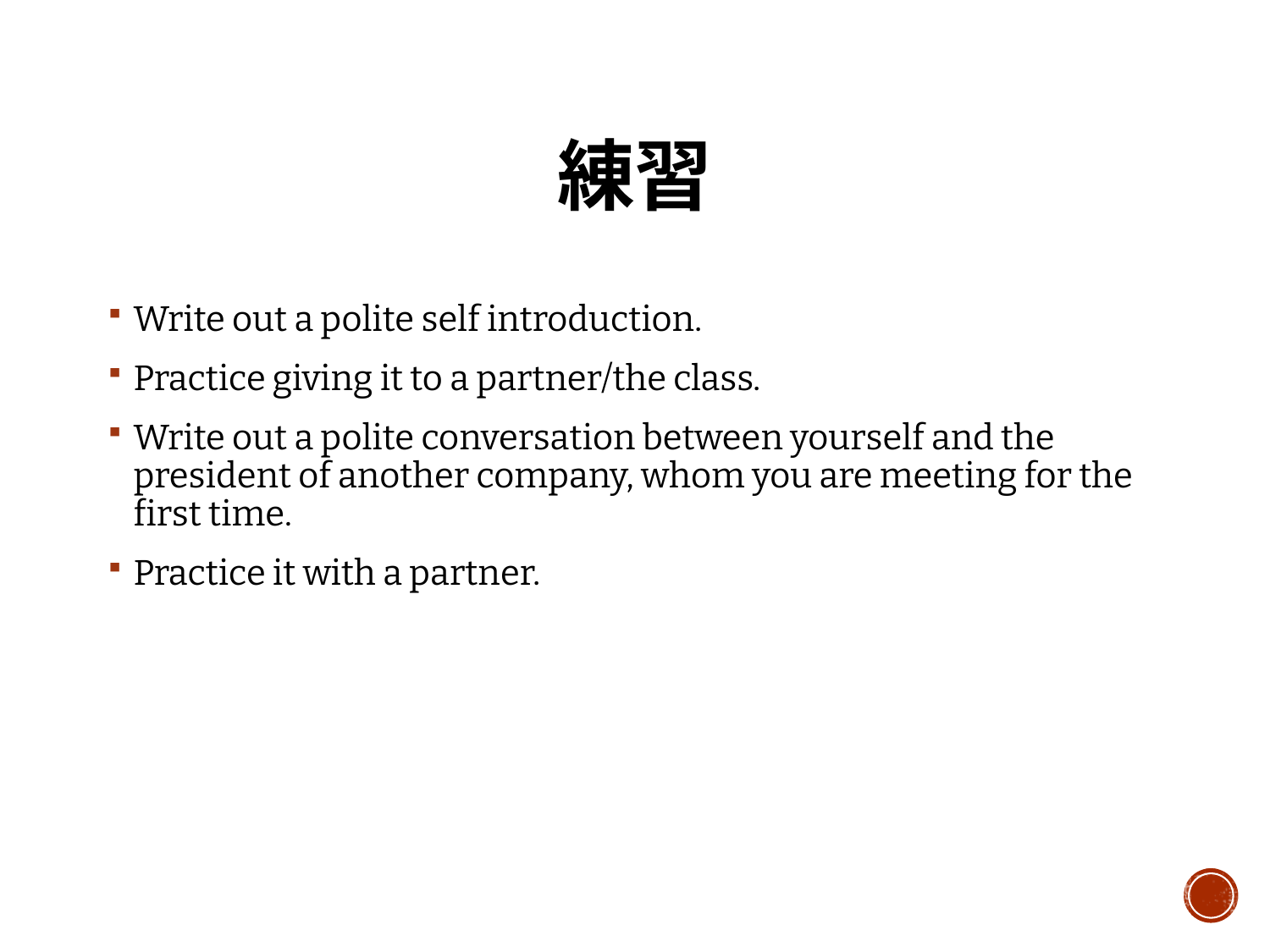

# 練習
Write out a polite self introduction.
Practice giving it to a partner/the class.
Write out a polite conversation between yourself and the president of another company, whom you are meeting for the first time.
Practice it with a partner.